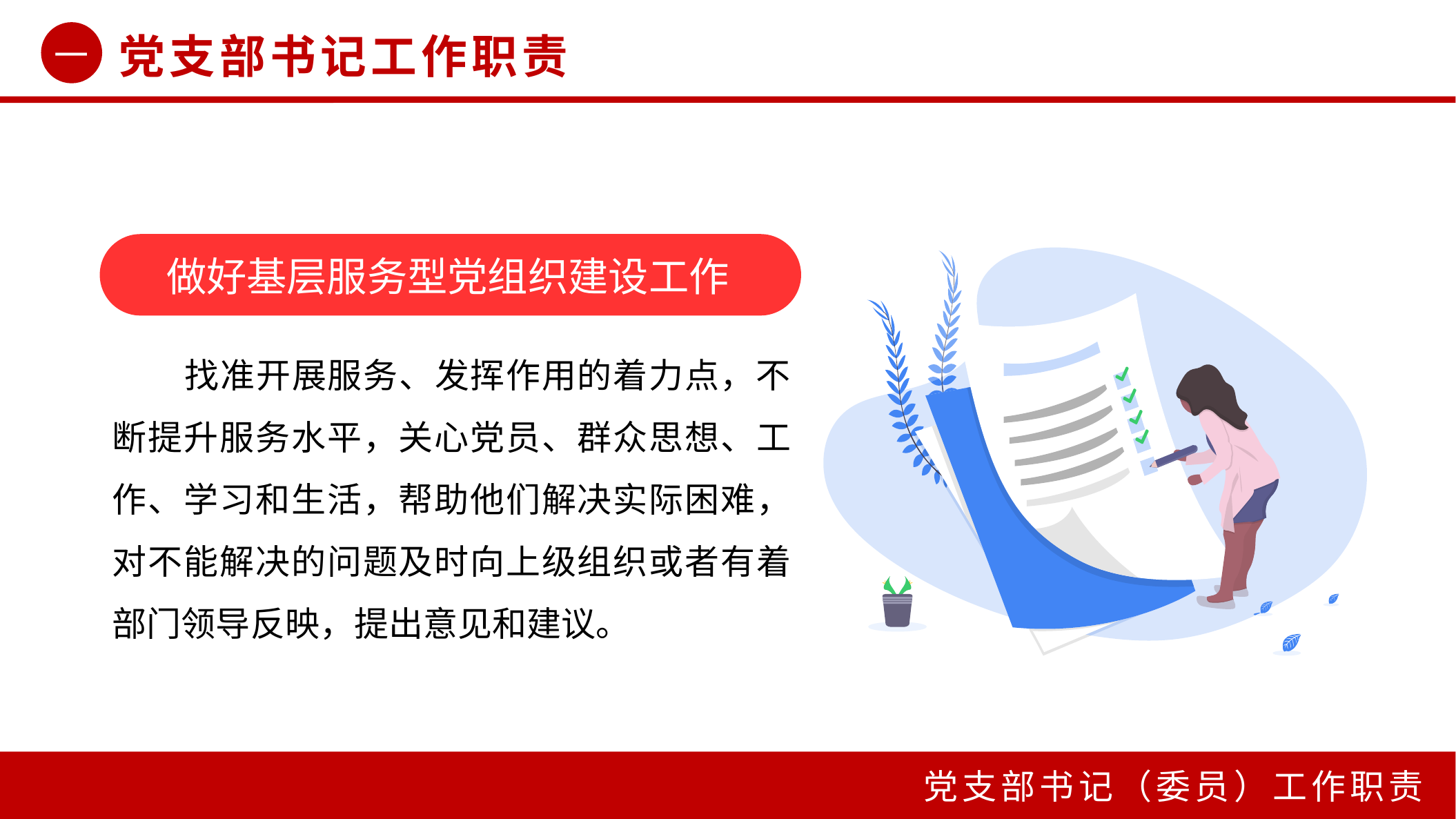

一
党支部书记工作职责

做好基层服务型党组织建设工作

       找准开展服务、发挥作用的着力点，不断提升服务水平，关心党员、群众思想、工作、学习和生活，帮助他们解决实际困难，对不能解决的问题及时向上级组织或者有着部门领导反映，提出意见和建议。

党支部书记（委员）工作职责